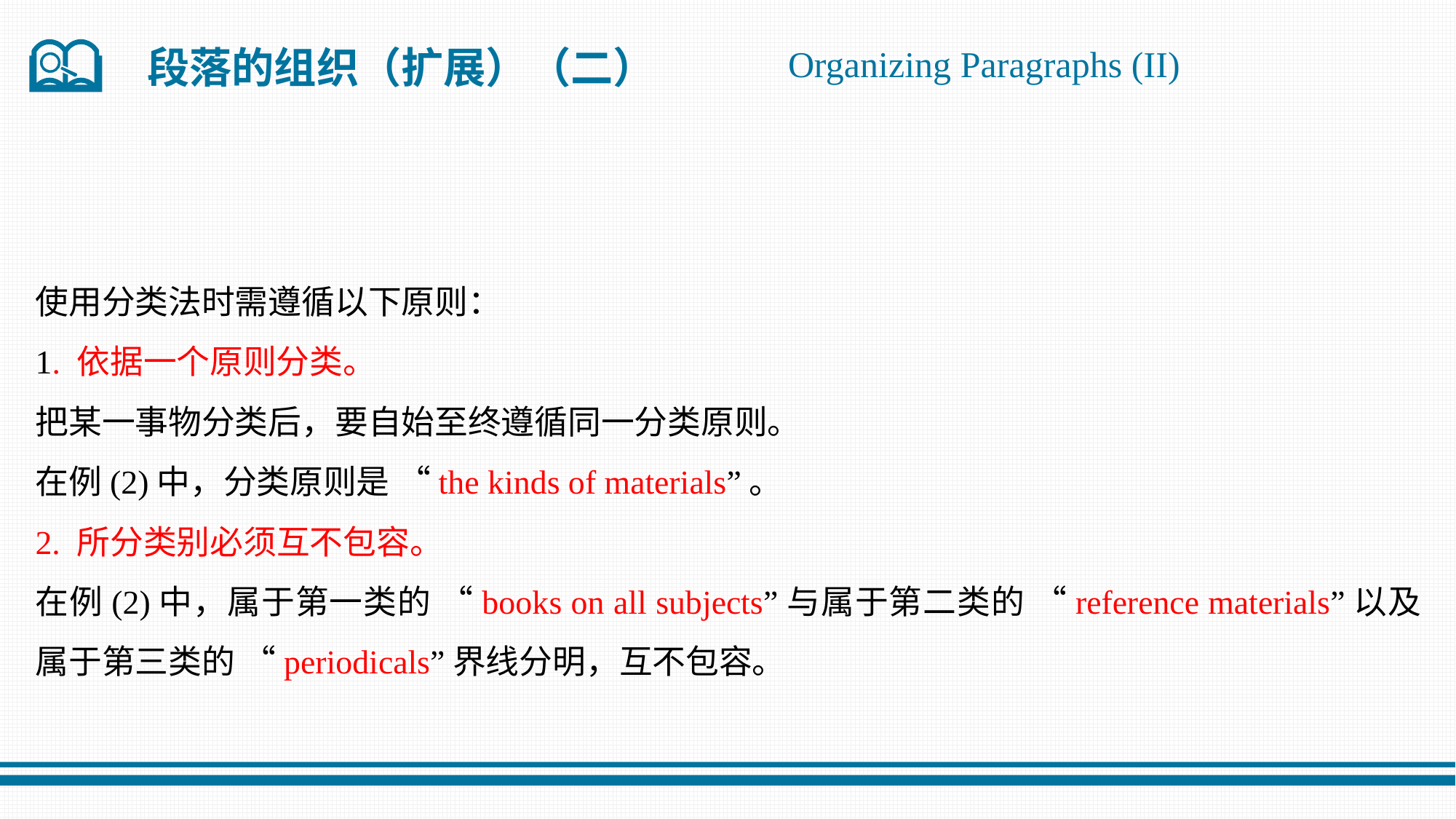

Organizing Paragraphs (II)
段落的组织（扩展）（二）

使用分类法时需遵循以下原则：
1. 依据一个原则分类。
把某一事物分类后，要自始至终遵循同一分类原则。
在例(2)中，分类原则是 “the kinds of materials”。
2. 所分类别必须互不包容。
在例(2)中，属于第一类的 “books on all subjects”与属于第二类的 “reference materials”以及属于第三类的 “periodicals”界线分明，互不包容。